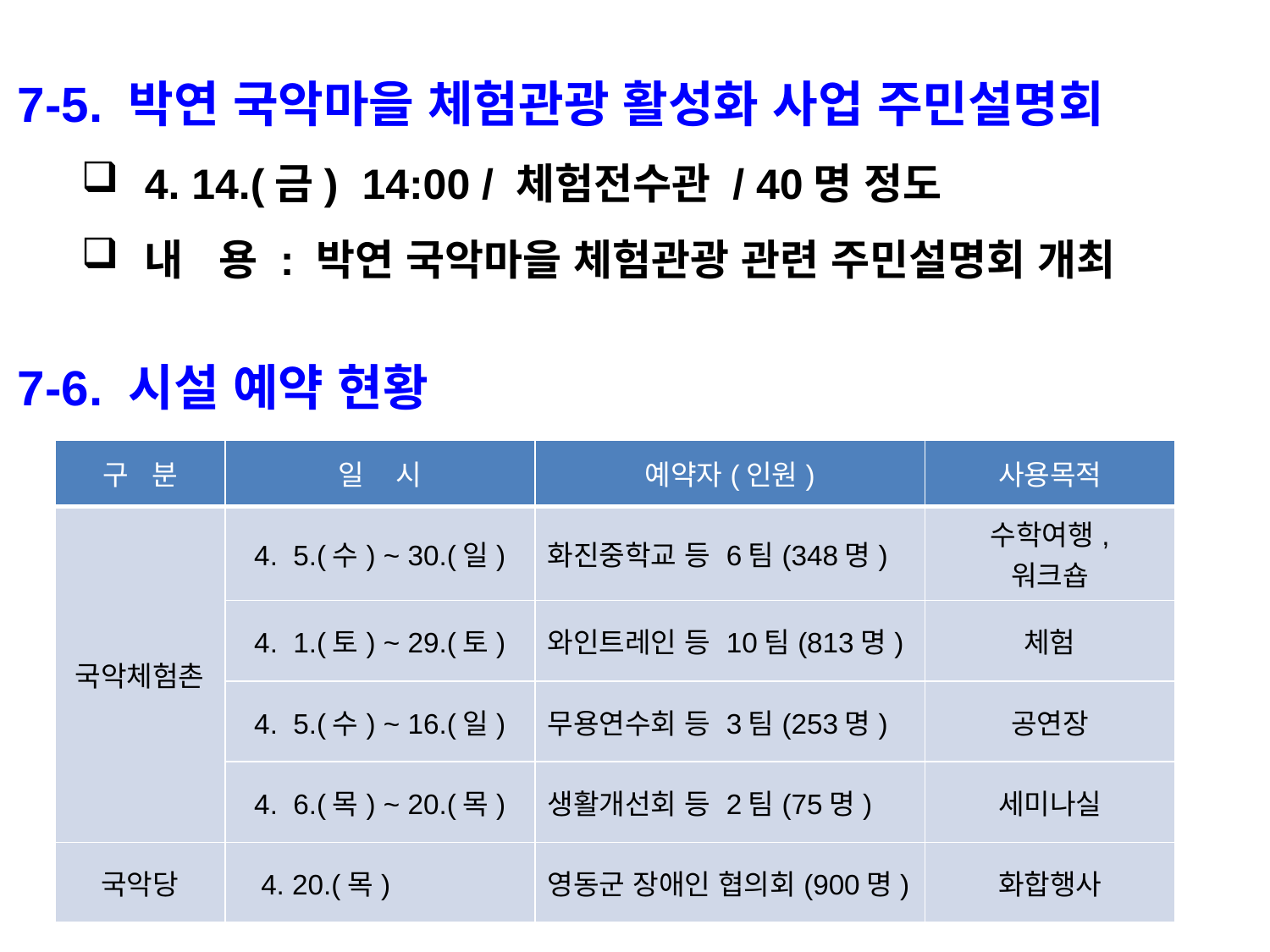

7-5. 박연 국악마을 체험관광 활성화 사업 주민설명회
4. 14.(금)  14:00 / 체험전수관 / 40명 정도
내   용 : 박연 국악마을 체험관광 관련 주민설명회 개최
7-6. 시설 예약 현황
| 구 분 | 일 시 | 예약자(인원) | 사용목적 |
| --- | --- | --- | --- |
| 국악체험촌 | 4. 5.(수) ~ 30.(일) | 화진중학교 등 6팀(348명) | 수학여행, 워크숍 |
|  | 4. 1.(토) ~ 29.(토) | 와인트레인 등 10팀(813명) | 체험 |
|  | 4. 5.(수) ~ 16.(일) | 무용연수회 등 3팀(253명) | 공연장 |
|  | 4. 6.(목) ~ 20.(목) | 생활개선회 등 2팀(75명) | 세미나실 |
| 국악당 | 4. 20.(목) | 영동군 장애인 협의회(900명) | 화합행사 |